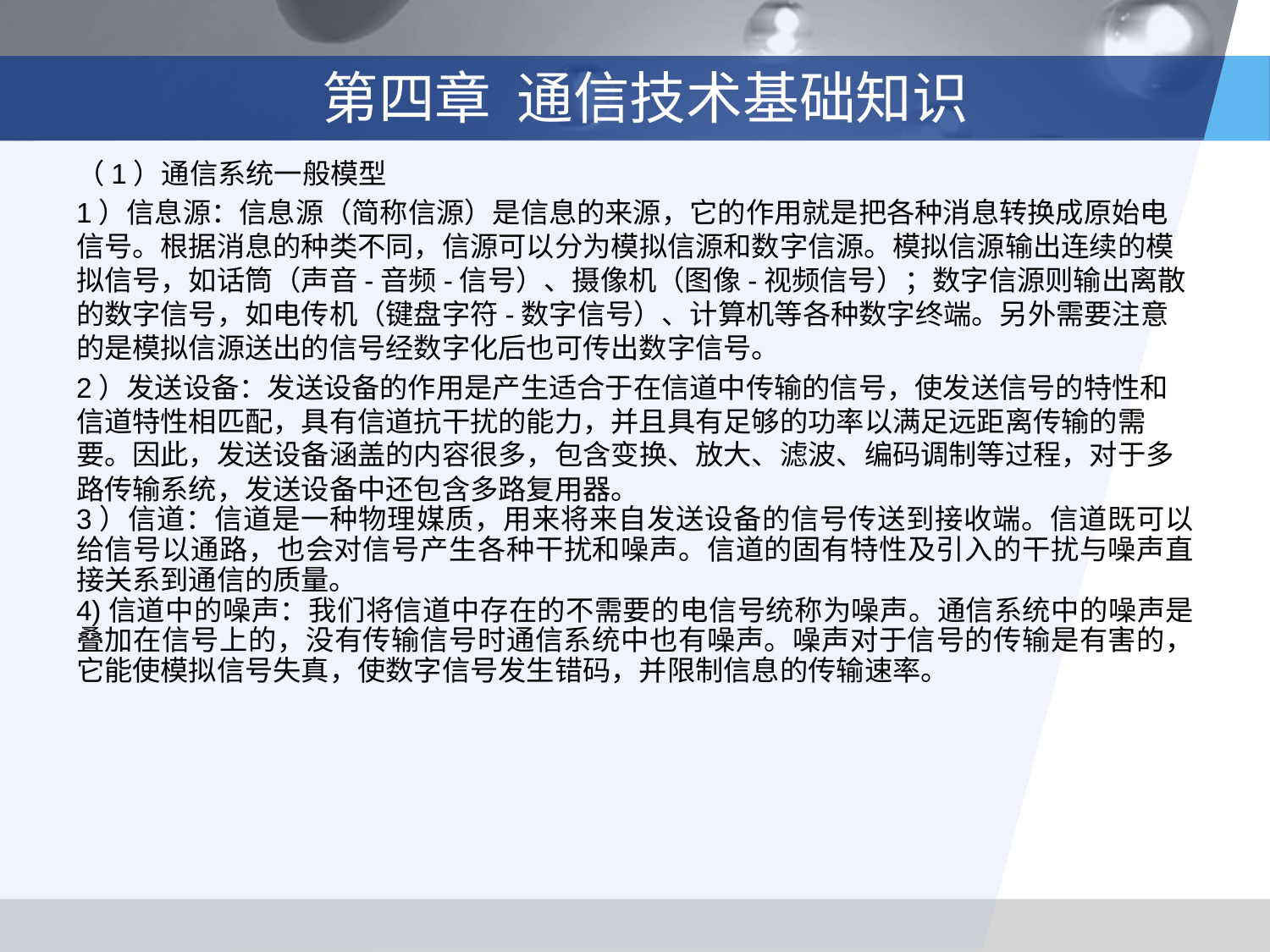

# 第四章  通信技术基础知识
（1）通信系统一般模型
1）信息源：信息源（简称信源）是信息的来源，它的作用就是把各种消息转换成原始电信号。根据消息的种类不同，信源可以分为模拟信源和数字信源。模拟信源输出连续的模拟信号，如话筒（声音-音频-信号）、摄像机（图像-视频信号）；数字信源则输出离散的数字信号，如电传机（键盘字符-数字信号）、计算机等各种数字终端。另外需要注意的是模拟信源送出的信号经数字化后也可传出数字信号。
2）发送设备：发送设备的作用是产生适合于在信道中传输的信号，使发送信号的特性和信道特性相匹配，具有信道抗干扰的能力，并且具有足够的功率以满足远距离传输的需要。因此，发送设备涵盖的内容很多，包含变换、放大、滤波、编码调制等过程，对于多路传输系统，发送设备中还包含多路复用器。
3）信道：信道是一种物理媒质，用来将来自发送设备的信号传送到接收端。信道既可以给信号以通路，也会对信号产生各种干扰和噪声。信道的固有特性及引入的干扰与噪声直接关系到通信的质量。
4)信道中的噪声：我们将信道中存在的不需要的电信号统称为噪声。通信系统中的噪声是叠加在信号上的，没有传输信号时通信系统中也有噪声。噪声对于信号的传输是有害的，它能使模拟信号失真，使数字信号发生错码，并限制信息的传输速率。